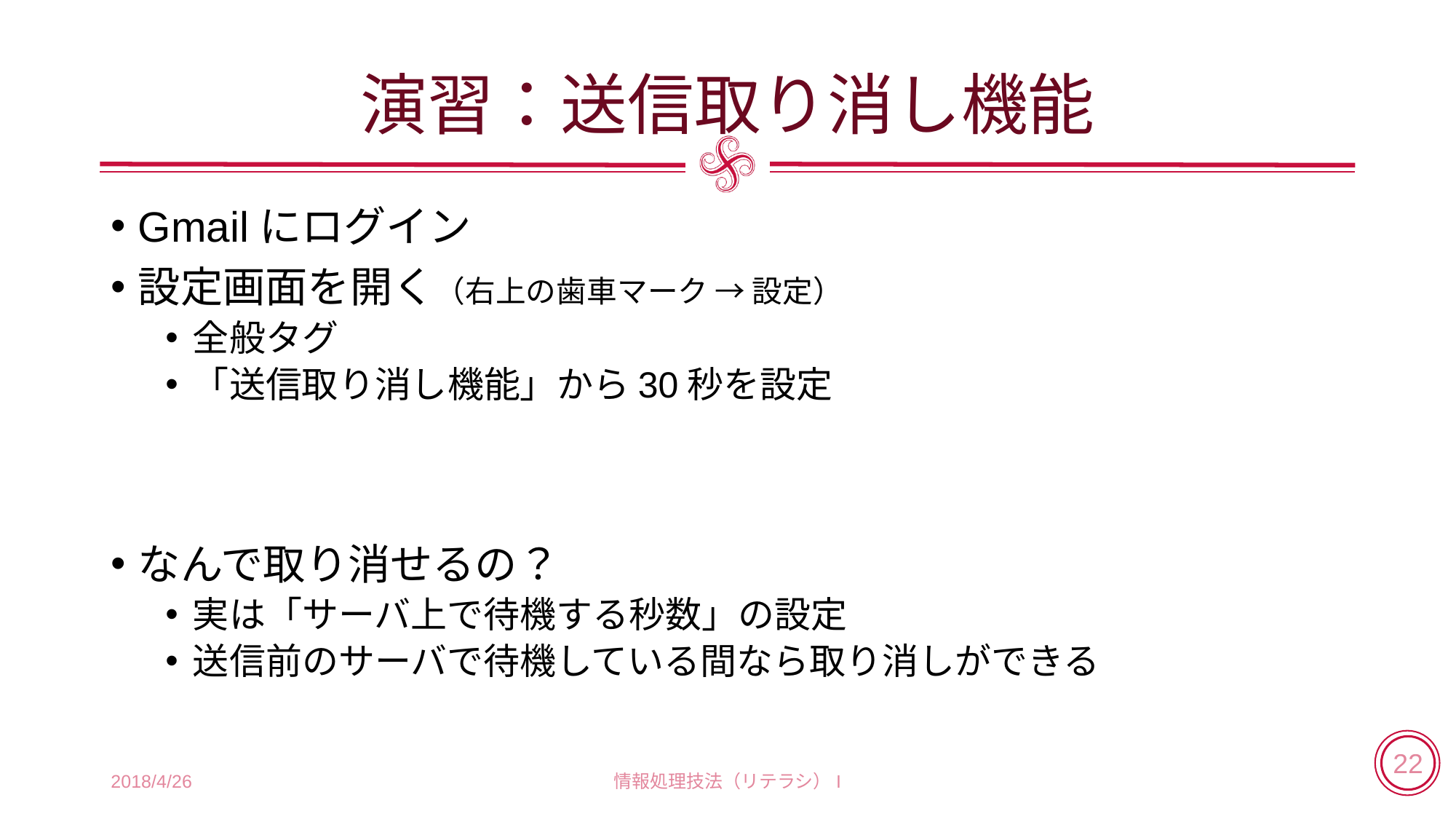

# 演習：送信取り消し機能
Gmailにログイン
設定画面を開く（右上の歯車マーク → 設定）
全般タグ
「送信取り消し機能」から30秒を設定

なんで取り消せるの？
実は「サーバ上で待機する秒数」の設定
送信前のサーバで待機している間なら取り消しができる
2018/4/26
情報処理技法（リテラシ）I